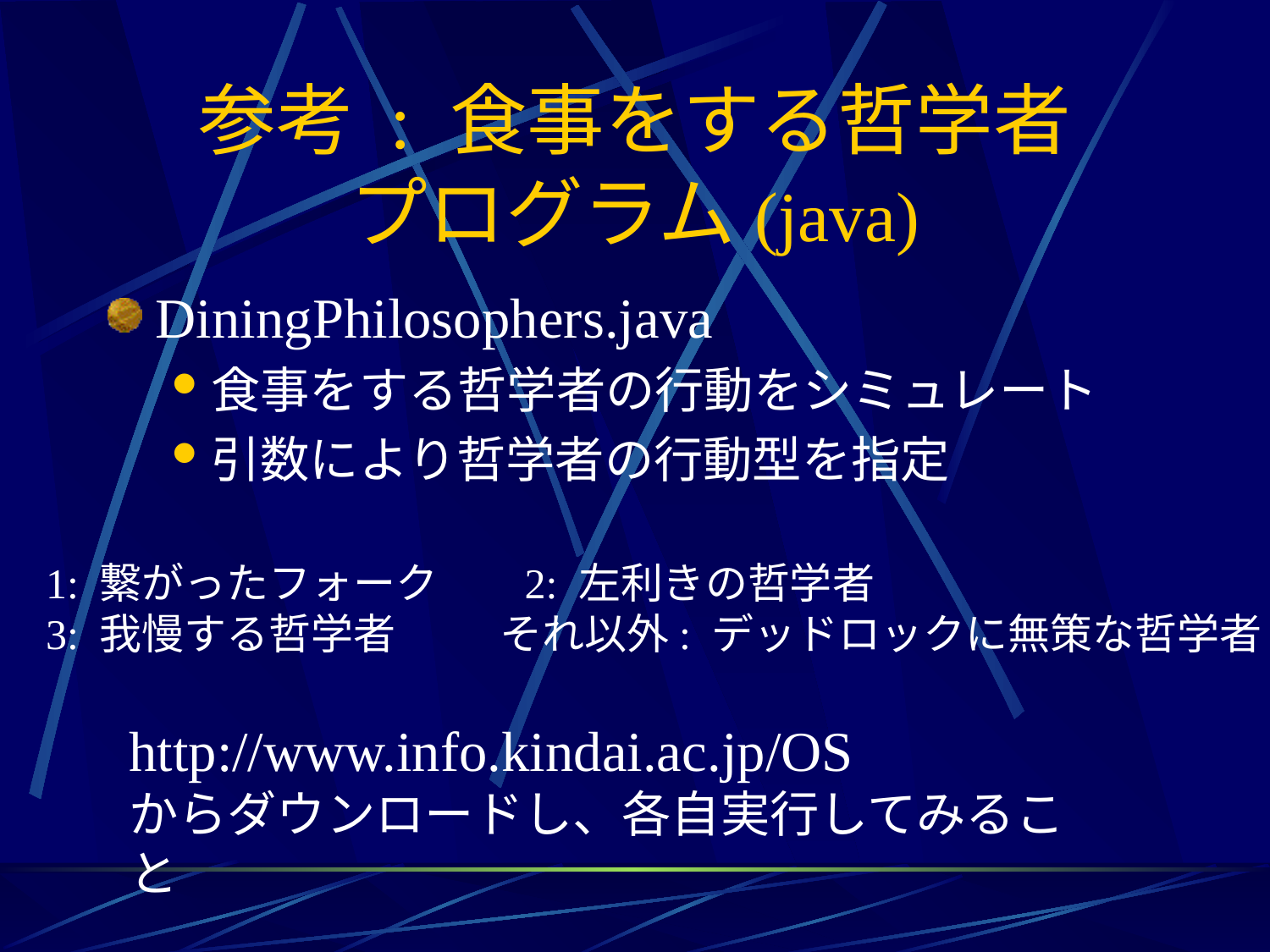

# 参考 : 食事をする哲学者 プログラム(java)
DiningPhilosophers.java
食事をする哲学者の行動をシミュレート
引数により哲学者の行動型を指定
1: 繋がったフォーク        2: 左利きの哲学者
3: 我慢する哲学者 　　 それ以外: デッドロックに無策な哲学者
http://www.info.kindai.ac.jp/OS
からダウンロードし、各自実行してみること